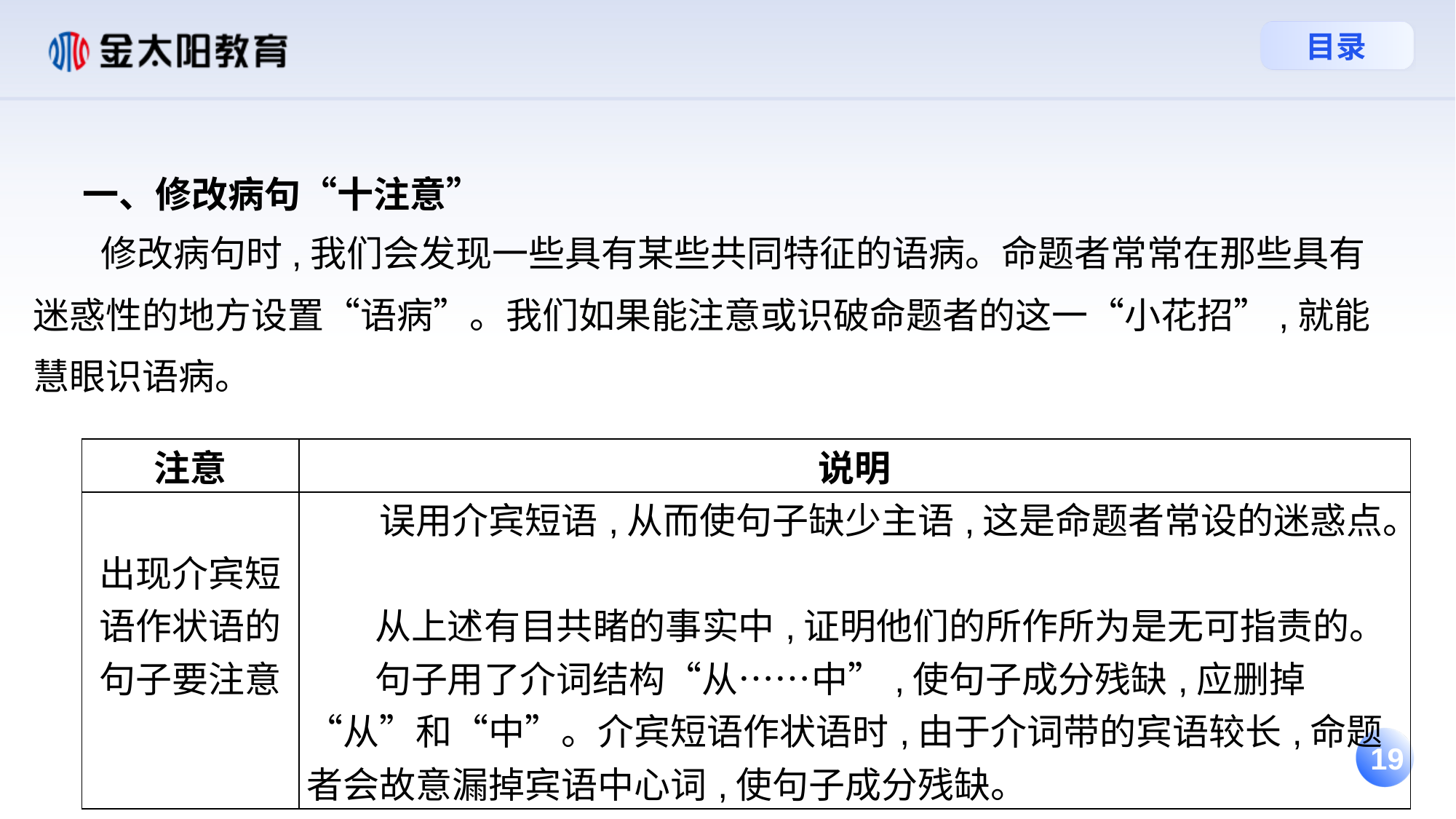

一、修改病句“十注意”
      修改病句时,我们会发现一些具有某些共同特征的语病。命题者常常在那些具有迷惑性的地方设置“语病”。我们如果能注意或识破命题者的这一“小花招”,就能慧眼识语病。
| 注意 | 说明 |
| --- | --- |
| 出现介宾短语作状语的句子要注意 | 误用介宾短语,从而使句子缺少主语,这是命题者常设的迷惑点。 从上述有目共睹的事实中,证明他们的所作所为是无可指责的。 句子用了介词结构“从……中”,使句子成分残缺,应删掉“从”和“中”。介宾短语作状语时,由于介词带的宾语较长,命题者会故意漏掉宾语中心词,使句子成分残缺。 |